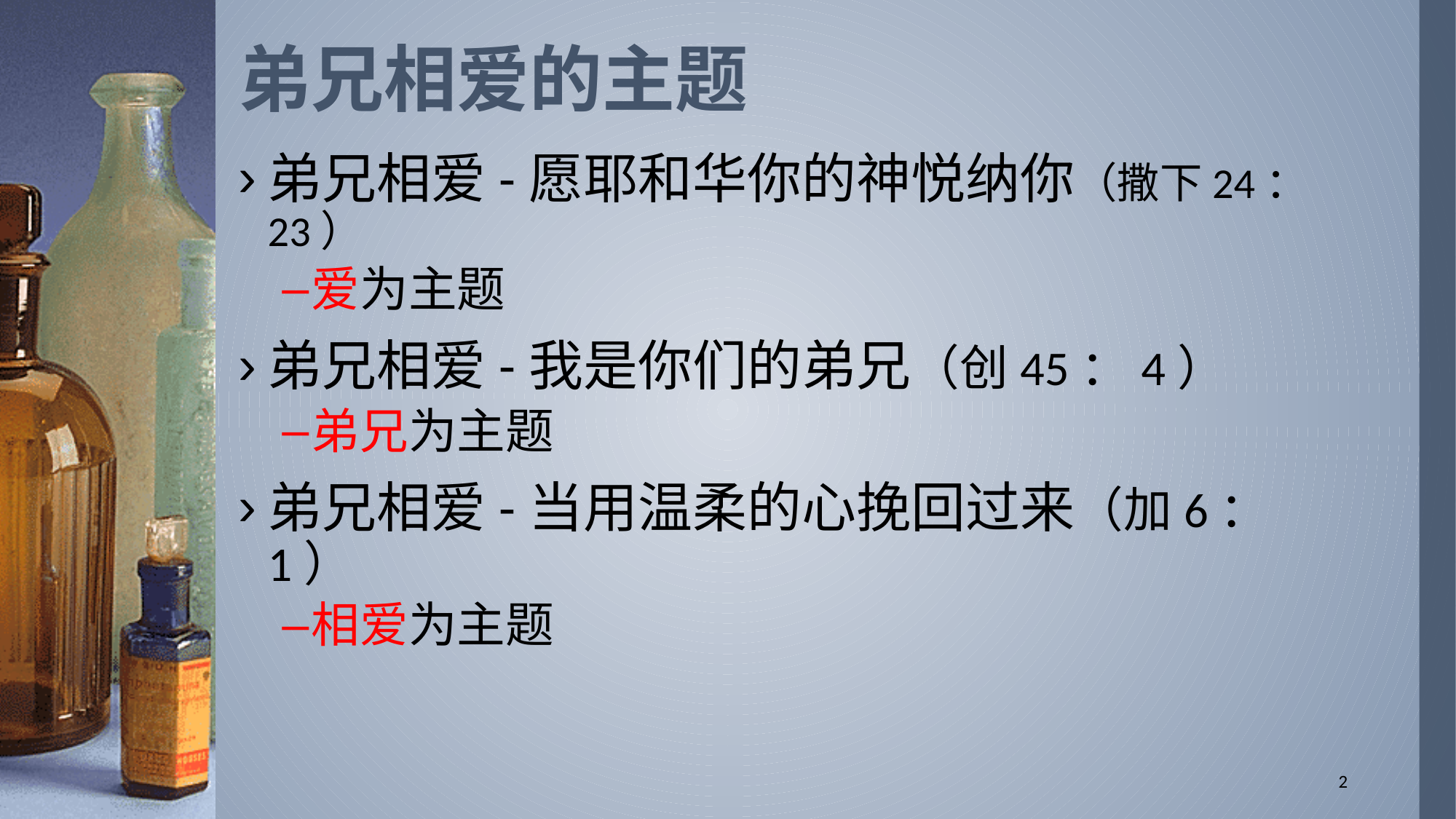

# 弟兄相爱的主题
弟兄相爱-愿耶和华你的神悦纳你（撒下24：23）
爱为主题
弟兄相爱-我是你们的弟兄（创45：4）
弟兄为主题
弟兄相爱-当用温柔的心挽回过来（加6：1）
相爱为主题
2